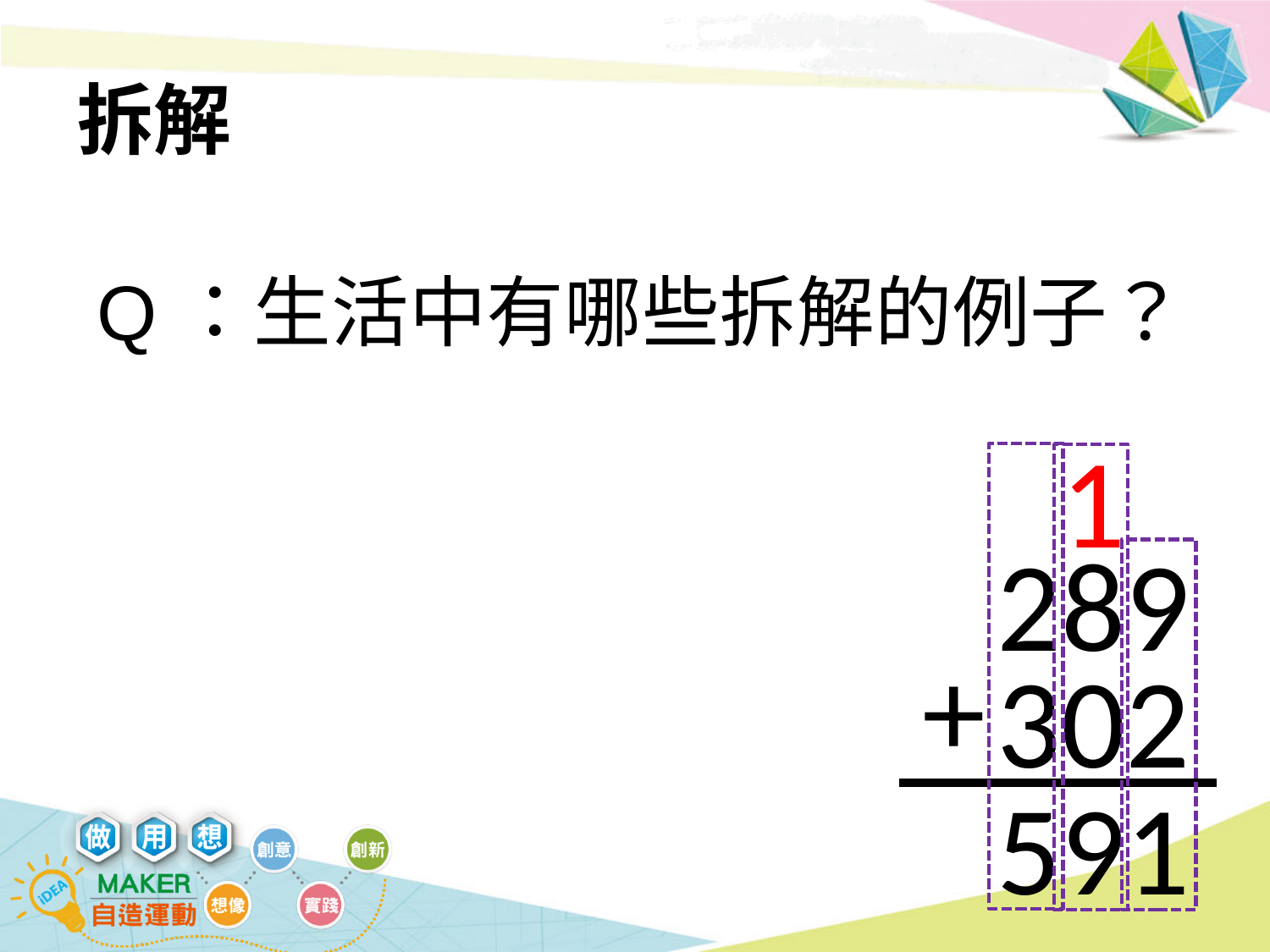

# 拆解

Q：生活中有哪些拆解的例子？

311

289

+
302
591